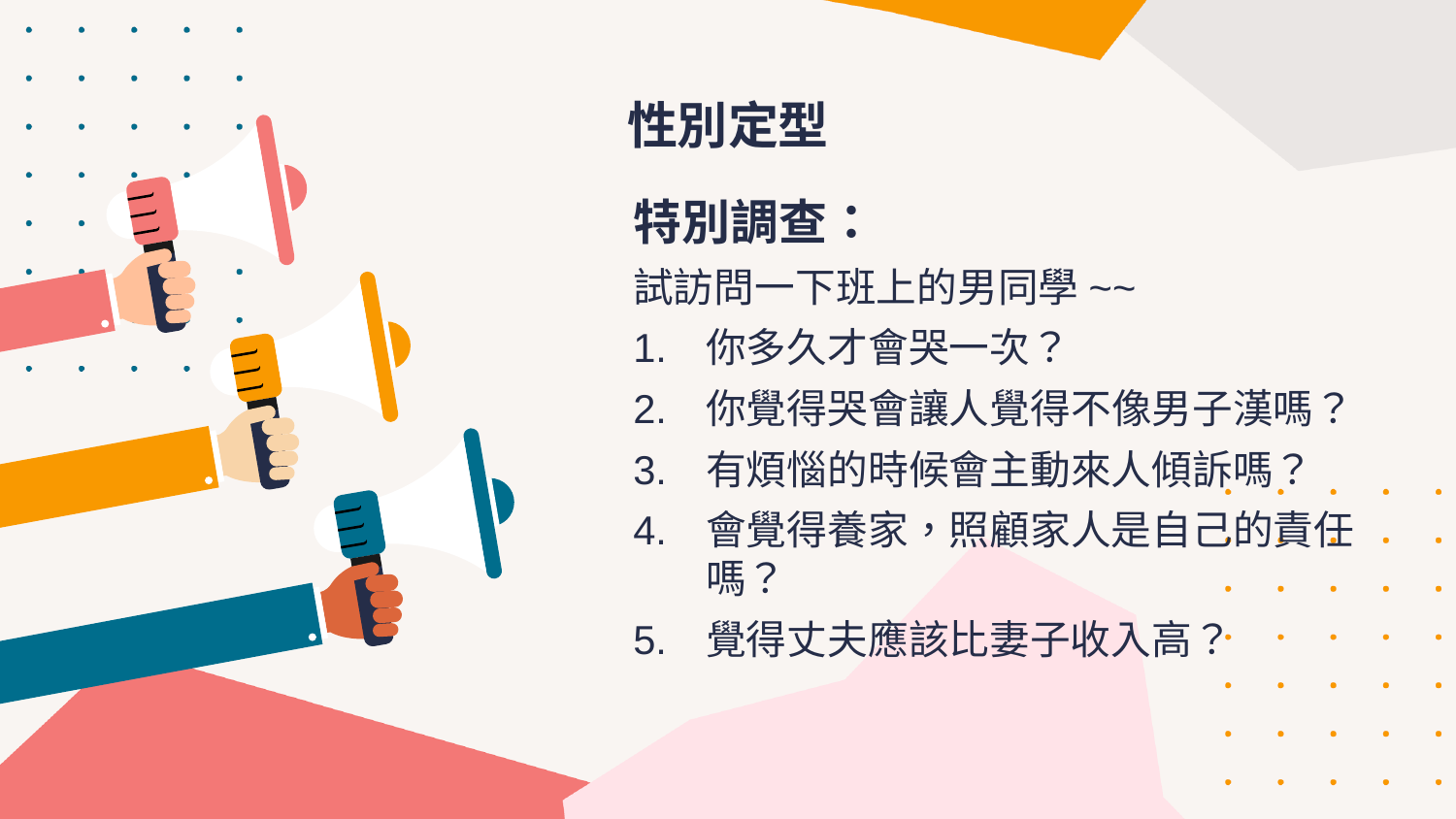

# 性別定型

特別調查：
試訪問一下班上的男同學~~
你多久才會哭一次？
你覺得哭會讓人覺得不像男子漢嗎？
有煩惱的時候會主動來人傾訴嗎？
會覺得養家，照顧家人是自己的責任嗎？
覺得丈夫應該比妻子收入高？